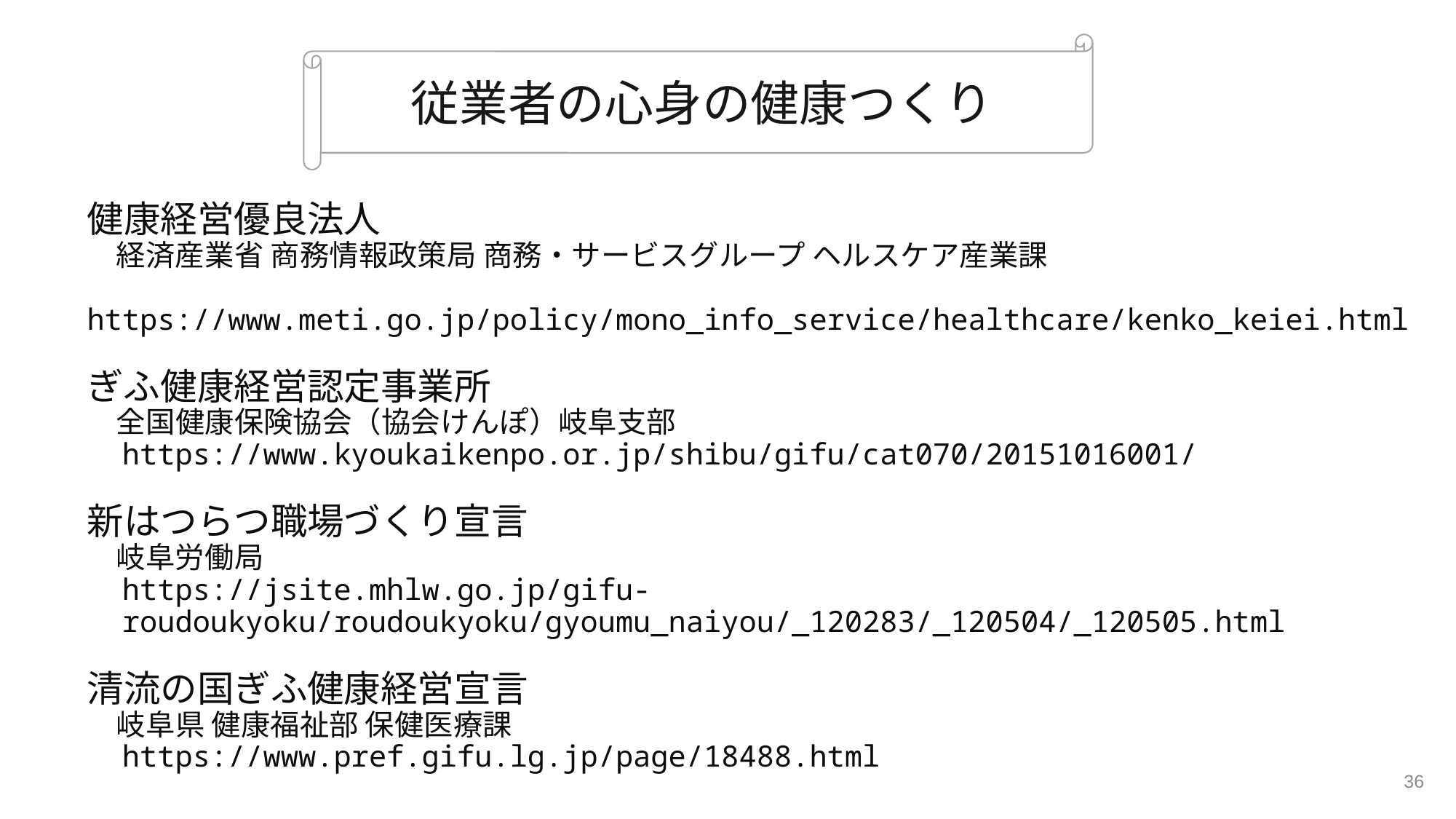

従業者の心身の健康つくり
健康経営優良法人
　経済産業省 商務情報政策局 商務・サービスグループ ヘルスケア産業課
　https://www.meti.go.jp/policy/mono_info_service/healthcare/kenko_keiei.html

ぎふ健康経営認定事業所
　全国健康保険協会（協会けんぽ）岐阜支部
　https://www.kyoukaikenpo.or.jp/shibu/gifu/cat070/20151016001/

新はつらつ職場づくり宣言
　岐阜労働局
　https://jsite.mhlw.go.jp/gifu-
　roudoukyoku/roudoukyoku/gyoumu_naiyou/_120283/_120504/_120505.html

清流の国ぎふ健康経営宣言
　岐阜県 健康福祉部 保健医療課
　https://www.pref.gifu.lg.jp/page/18488.html
36